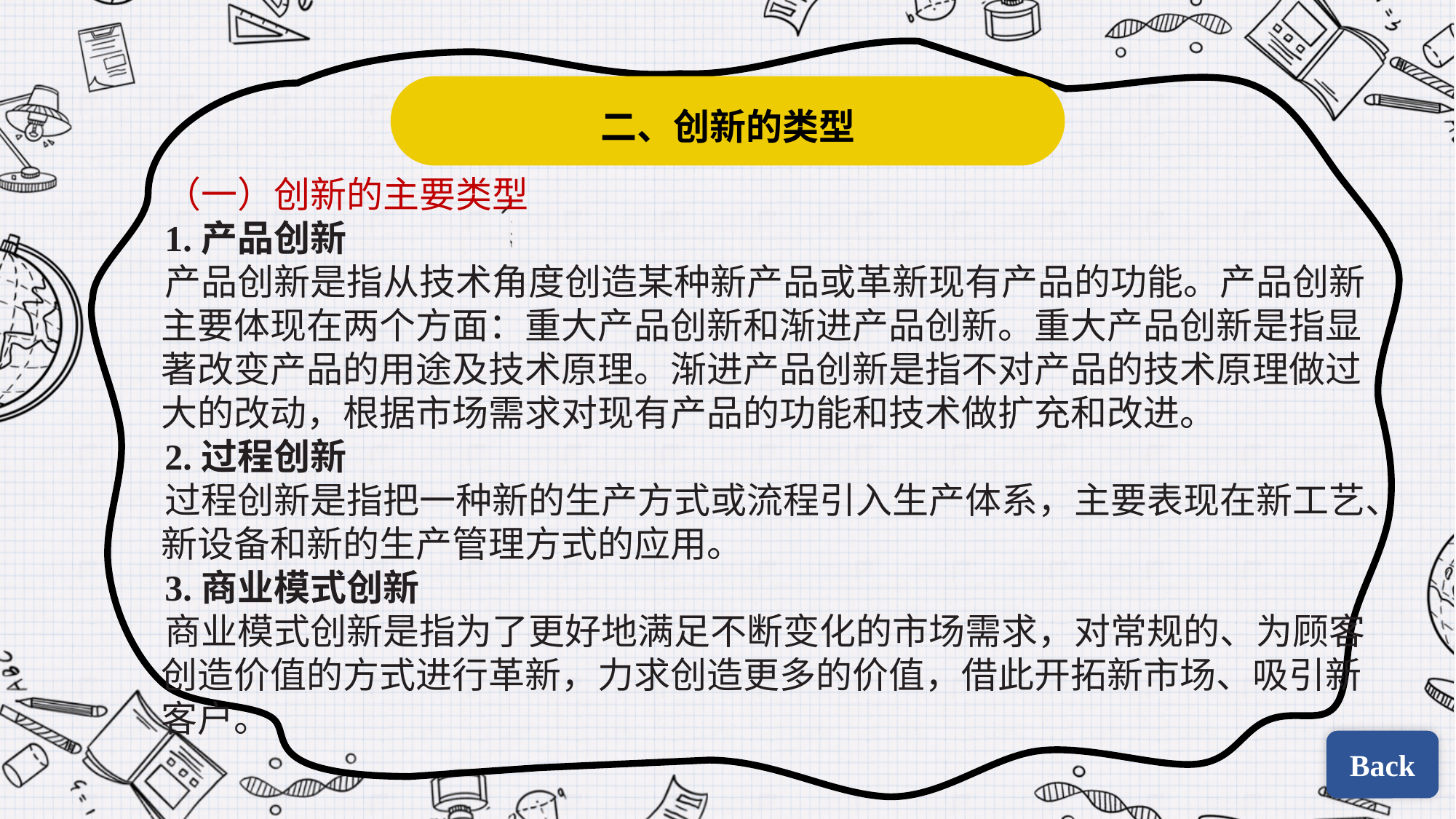

二、创新的类型
（一）创新的主要类型
1.产品创新
产品创新是指从技术角度创造某种新产品或革新现有产品的功能。产品创新主要体现在两个方面：重大产品创新和渐进产品创新。重大产品创新是指显著改变产品的用途及技术原理。渐进产品创新是指不对产品的技术原理做过大的改动，根据市场需求对现有产品的功能和技术做扩充和改进。
2.过程创新
过程创新是指把一种新的生产方式或流程引入生产体系，主要表现在新工艺、新设备和新的生产管理方式的应用。
3.商业模式创新
商业模式创新是指为了更好地满足不断变化的市场需求，对常规的、为顾客创造价值的方式进行革新，力求创造更多的价值，借此开拓新市场、吸引新客户。

Back